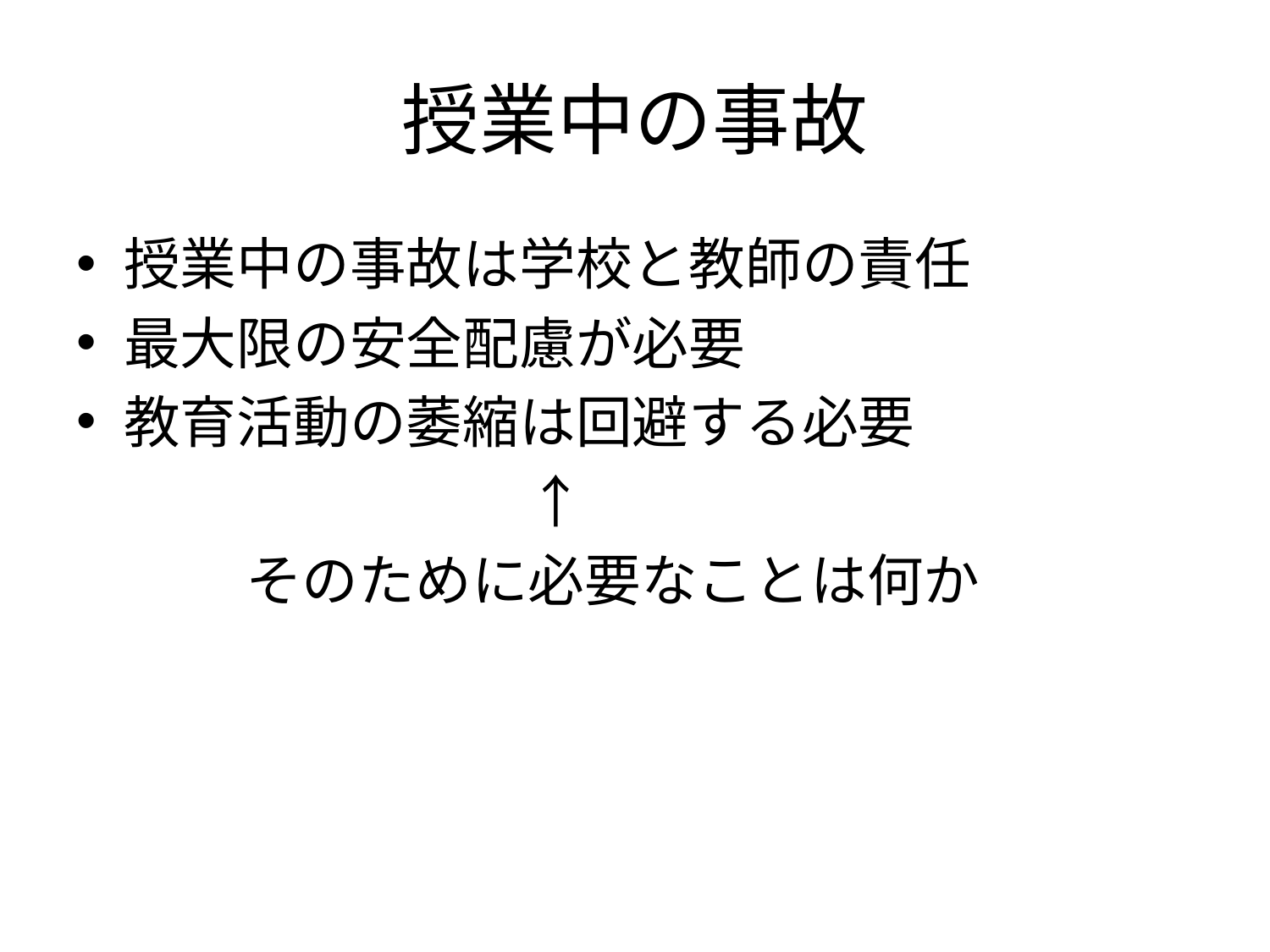

# 授業中の事故
授業中の事故は学校と教師の責任
最大限の安全配慮が必要
教育活動の萎縮は回避する必要
　　　　　　　　↑
　　　そのために必要なことは何か